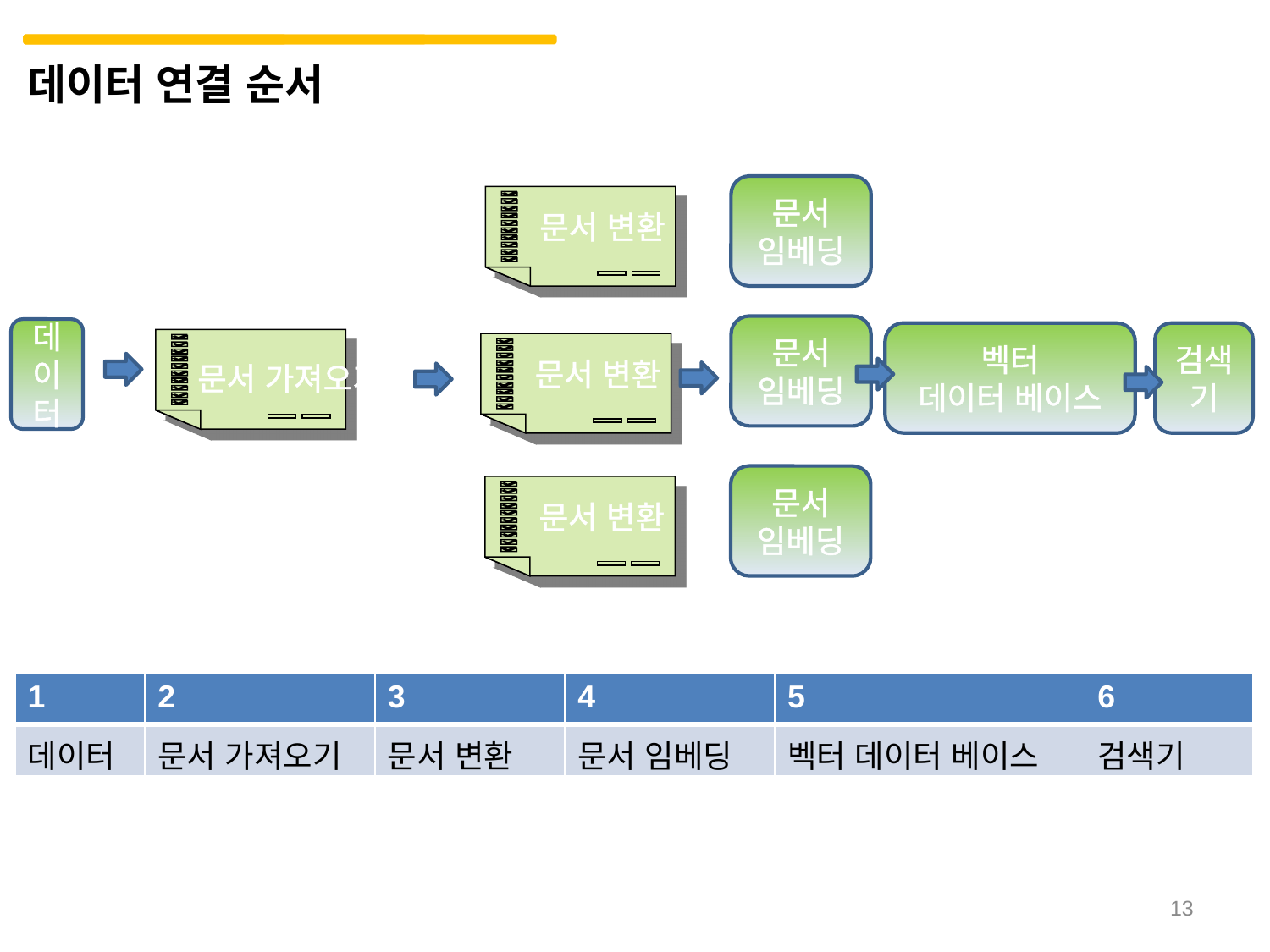

데이터 연결 순서
문서 임베딩

문서 변환
문서 임베딩
데이터
벡터
데이터 베이스
검색기

문서 변환
문서 가져오기

문서 임베딩

문서 변환
| 1 | 2 | 3 | 4 | 5 | 6 |
| --- | --- | --- | --- | --- | --- |
| 데이터 | 문서 가져오기 | 문서 변환 | 문서 임베딩 | 벡터 데이터 베이스 | 검색기 |
13